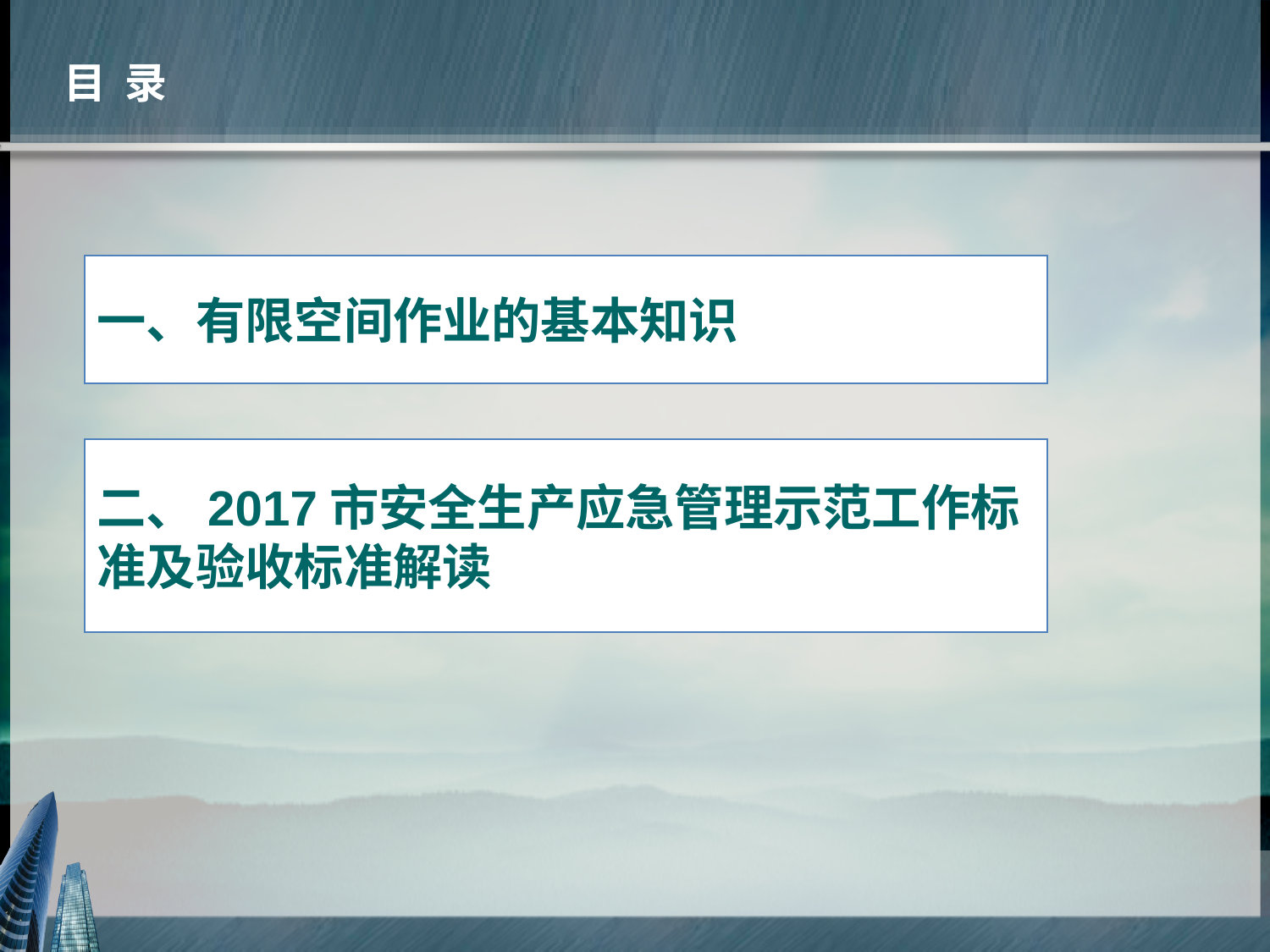

目  录
一、有限空间作业的基本知识
二、2017市安全生产应急管理示范工作标准及验收标准解读